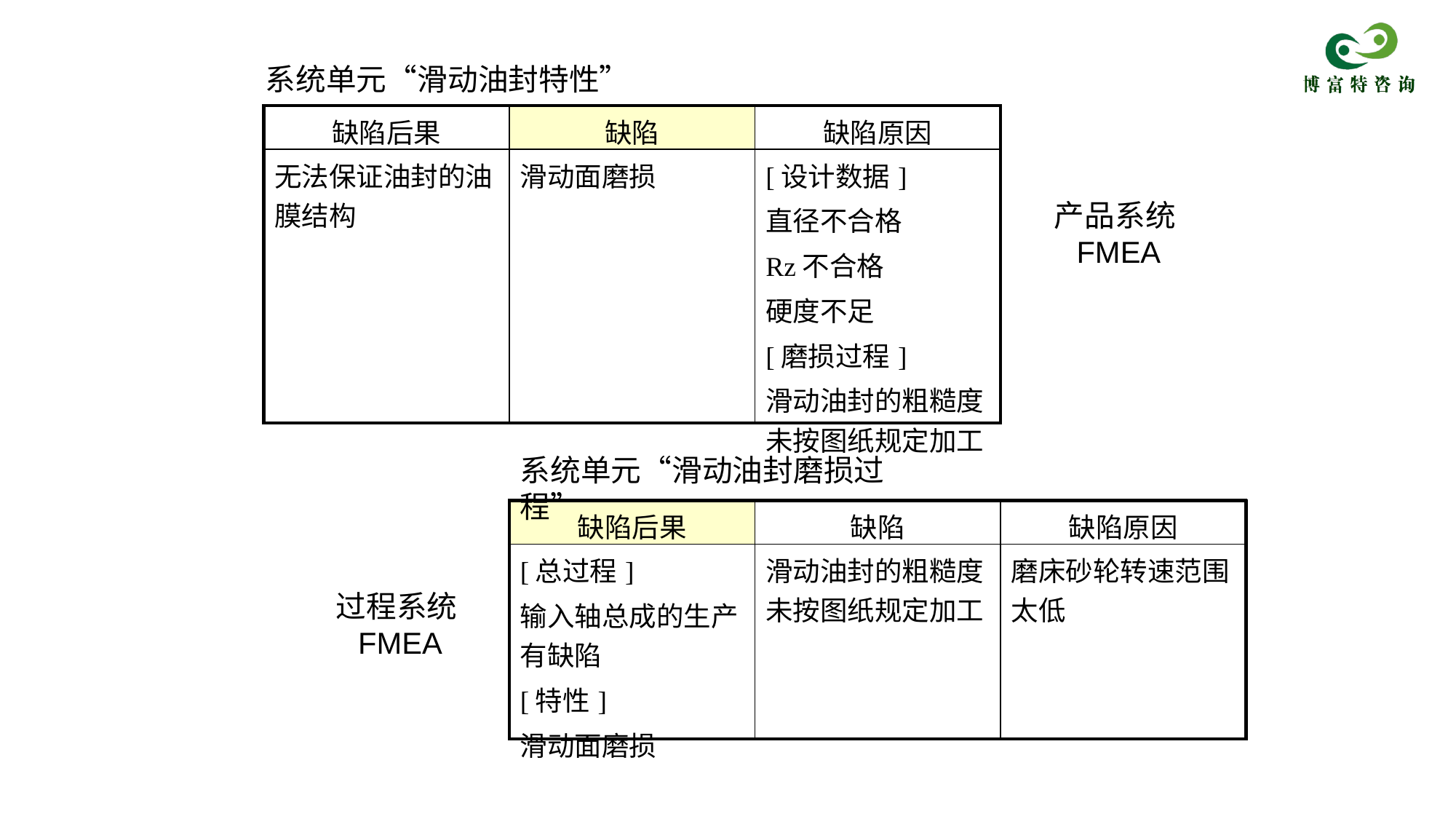

系统单元“滑动油封特性”
| 缺陷后果 | 缺陷 | 缺陷原因 |
| --- | --- | --- |
| 无法保证油封的油膜结构 | 滑动面磨损 | [设计数据] 直径不合格 Rz不合格 硬度不足 [磨损过程] 滑动油封的粗糙度未按图纸规定加工 |
产品系统FMEA
系统单元“滑动油封磨损过程”
| 缺陷后果 | 缺陷 | 缺陷原因 |
| --- | --- | --- |
| [总过程] 输入轴总成的生产有缺陷 [特性] 滑动面磨损 | 滑动油封的粗糙度未按图纸规定加工 | 磨床砂轮转速范围太低 |
过程系统FMEA